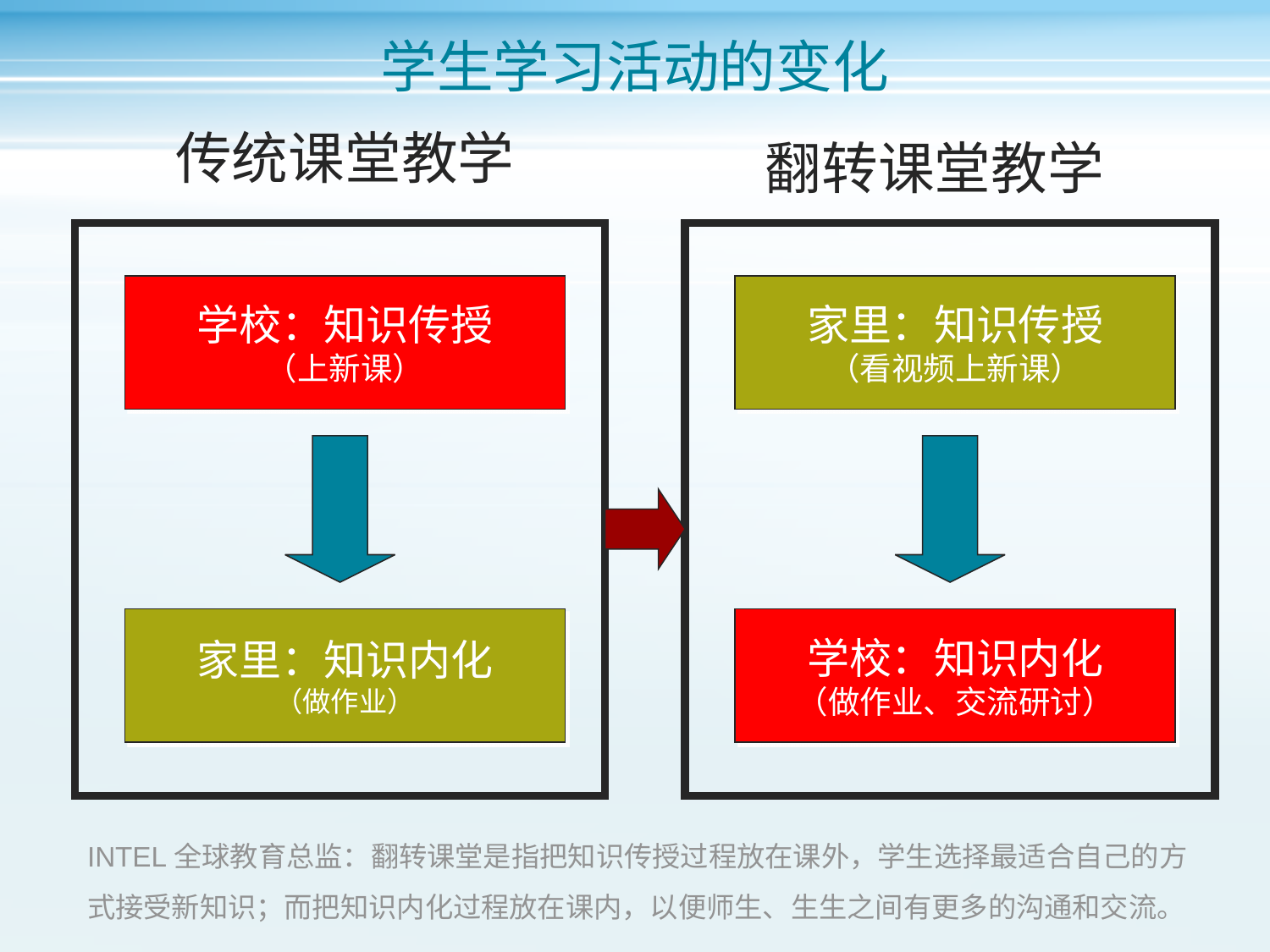

# 学生学习活动的变化
传统课堂教学
    翻转课堂教学

学校：知识传授
（上新课）
家里：知识传授
（看视频上新课）

家里：知识内化
（做作业）
学校：知识内化
（做作业、交流研讨）
INTEL全球教育总监：翻转课堂是指把知识传授过程放在课外，学生选择最适合自己的方式接受新知识；而把知识内化过程放在课内，以便师生、生生之间有更多的沟通和交流。